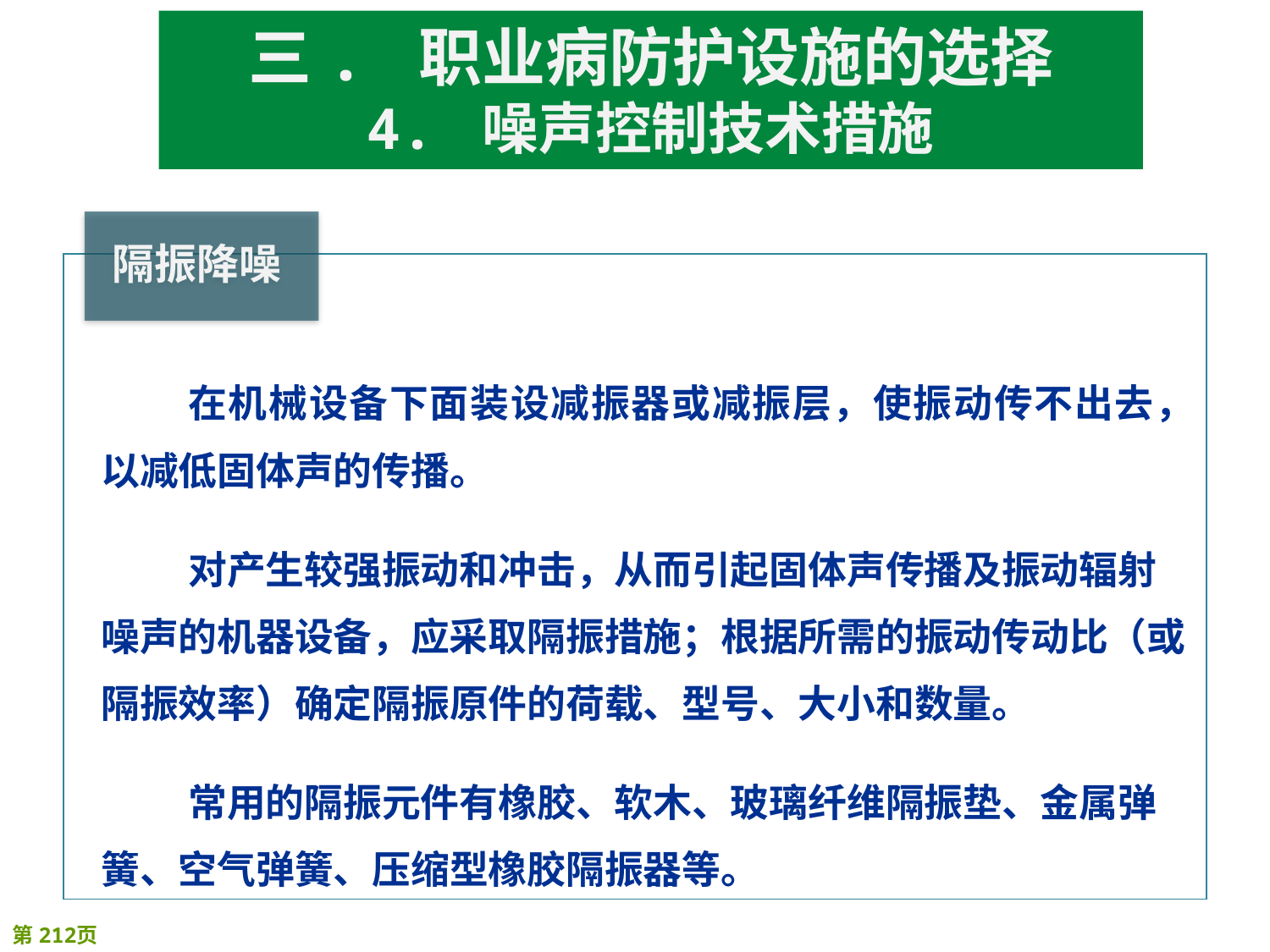

三. 职业病防护设施的选择
4. 噪声控制技术措施
隔振降噪

在机械设备下面装设减振器或减振层，使振动传不出去，以减低固体声的传播。
对产生较强振动和冲击，从而引起固体声传播及振动辐射噪声的机器设备，应采取隔振措施；根据所需的振动传动比（或隔振效率）确定隔振原件的荷载、型号、大小和数量。
常用的隔振元件有橡胶、软木、玻璃纤维隔振垫、金属弹簧、空气弹簧、压缩型橡胶隔振器等。